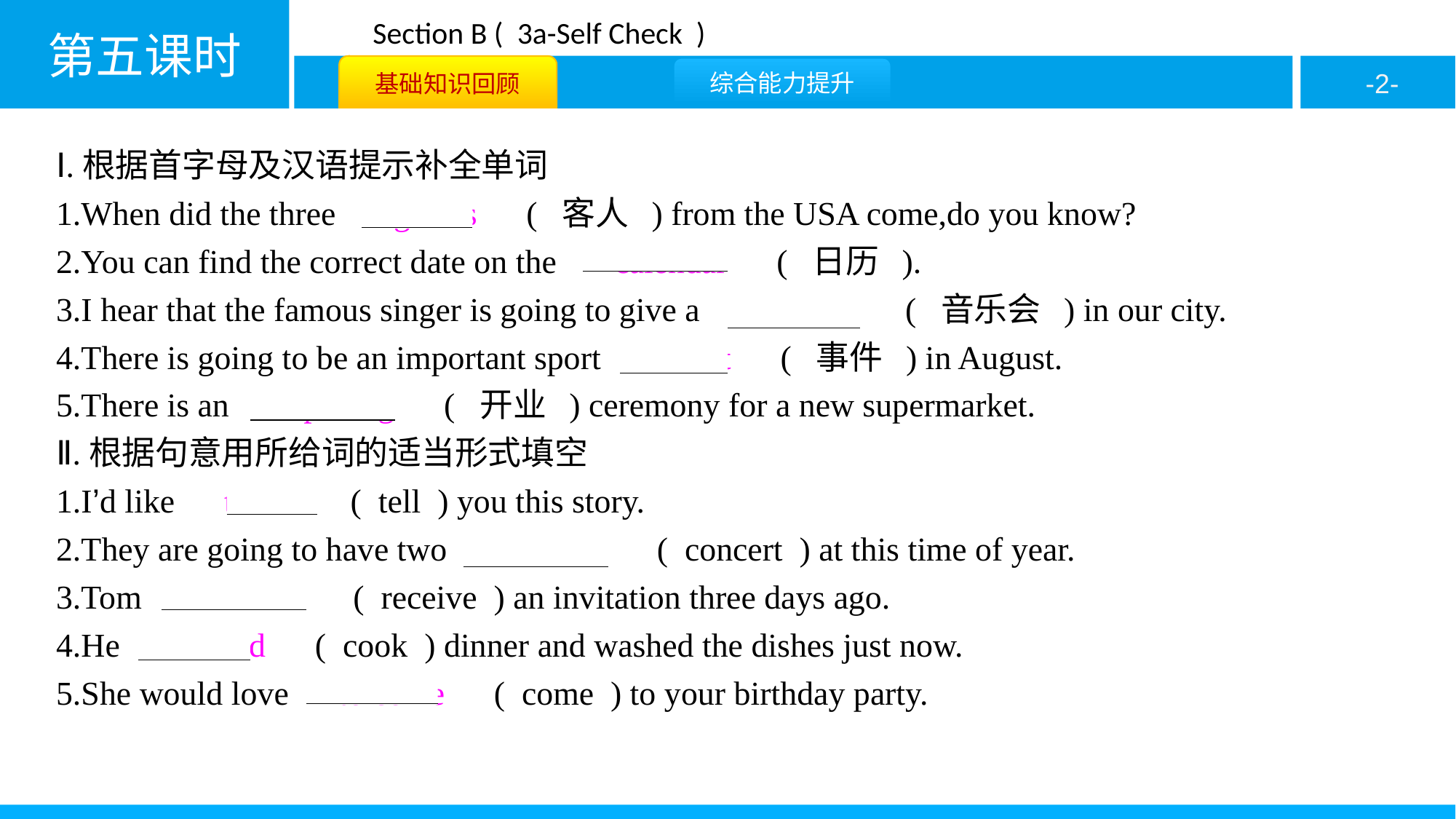

Ⅰ.根据首字母及汉语提示补全单词
1.When did the three 　guests　(  客人  ) from the USA come,do you know?
2.You can find the correct date on the 　calendar　(  日历  ).
3.I hear that the famous singer is going to give a 　concert　(  音乐会  ) in our city.
4.There is going to be an important sport 　event　(  事件  ) in August.
5.There is an 　opening　(  开业  ) ceremony for a new supermarket.
Ⅱ.根据句意用所给词的适当形式填空
1.I’d like　to tell　(  tell  ) you this story.
2.They are going to have two　concerts　(  concert  ) at this time of year.
3.Tom　received　(  receive  ) an invitation three days ago.
4.He　cooked　(  cook  ) dinner and washed the dishes just now.
5.She would love　to come　(  come  ) to your birthday party.